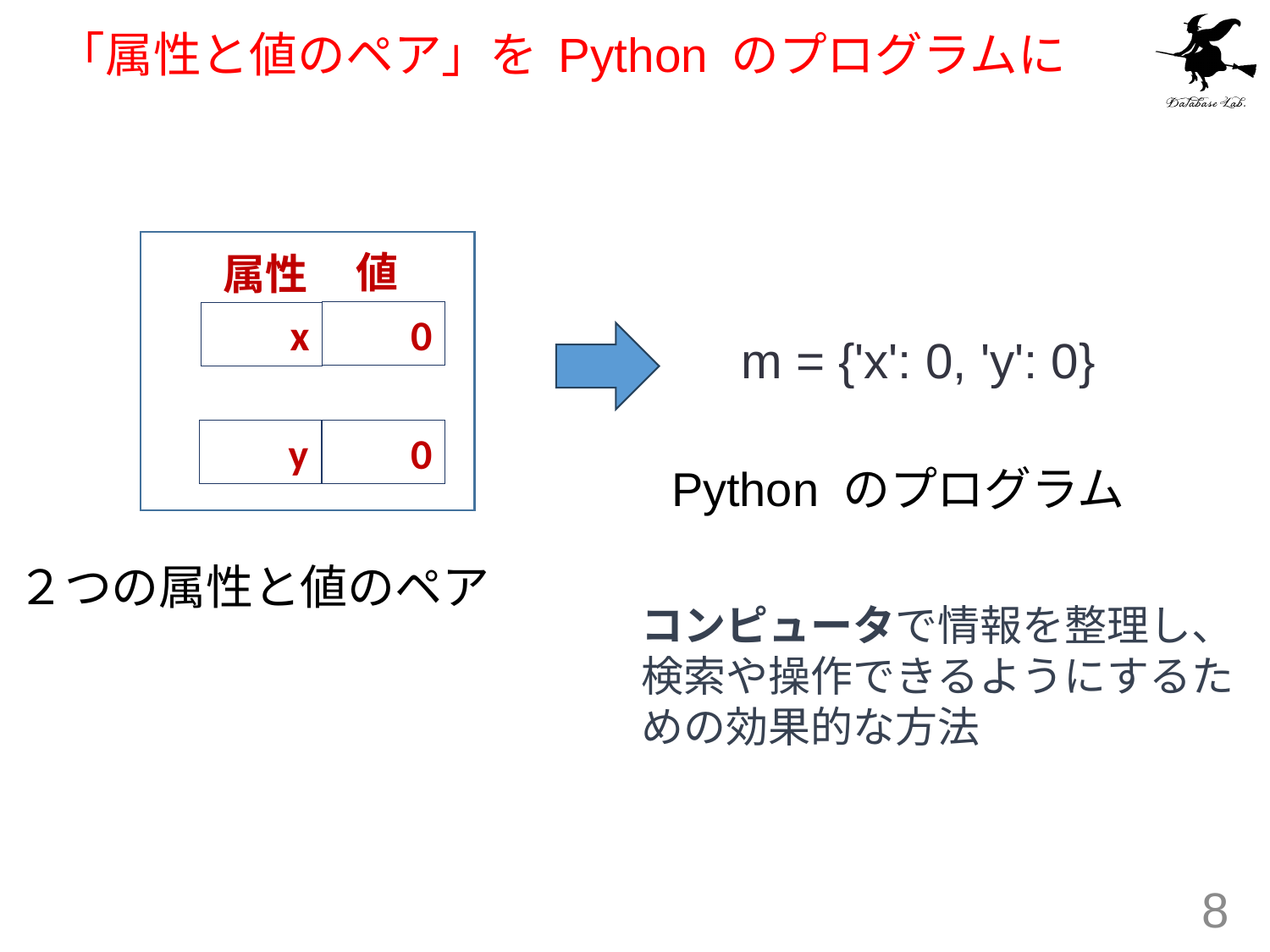

# 「属性と値のペア」を Python のプログラムに

値
属性
        0
        x

m = {'x': 0, 'y': 0}
        y
        0
Python のプログラム
２つの属性と値のペア
コンピュータで情報を整理し、検索や操作できるようにするための効果的な方法
8